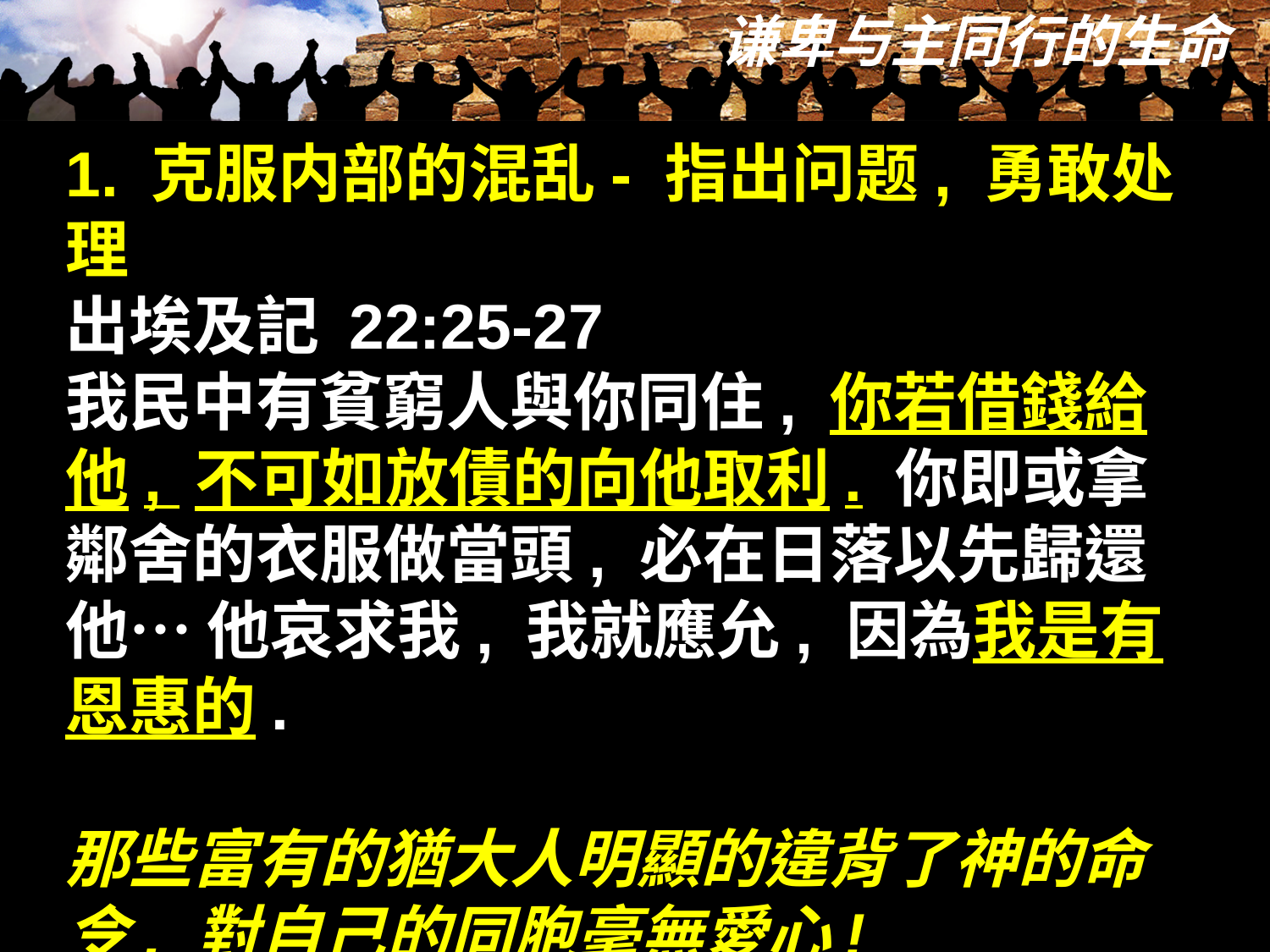

1. 克服内部的混乱- 指出问题, 勇敢处理
出埃及記 22:25-27
我民中有貧窮人與你同住, 你若借錢給他, 不可如放債的向他取利. 你即或拿鄰舍的衣服做當頭, 必在日落以先歸還他… 他哀求我, 我就應允, 因為我是有恩惠的.

那些富有的猶大人明顯的違背了神的命令, 對自己的同胞毫無愛心!